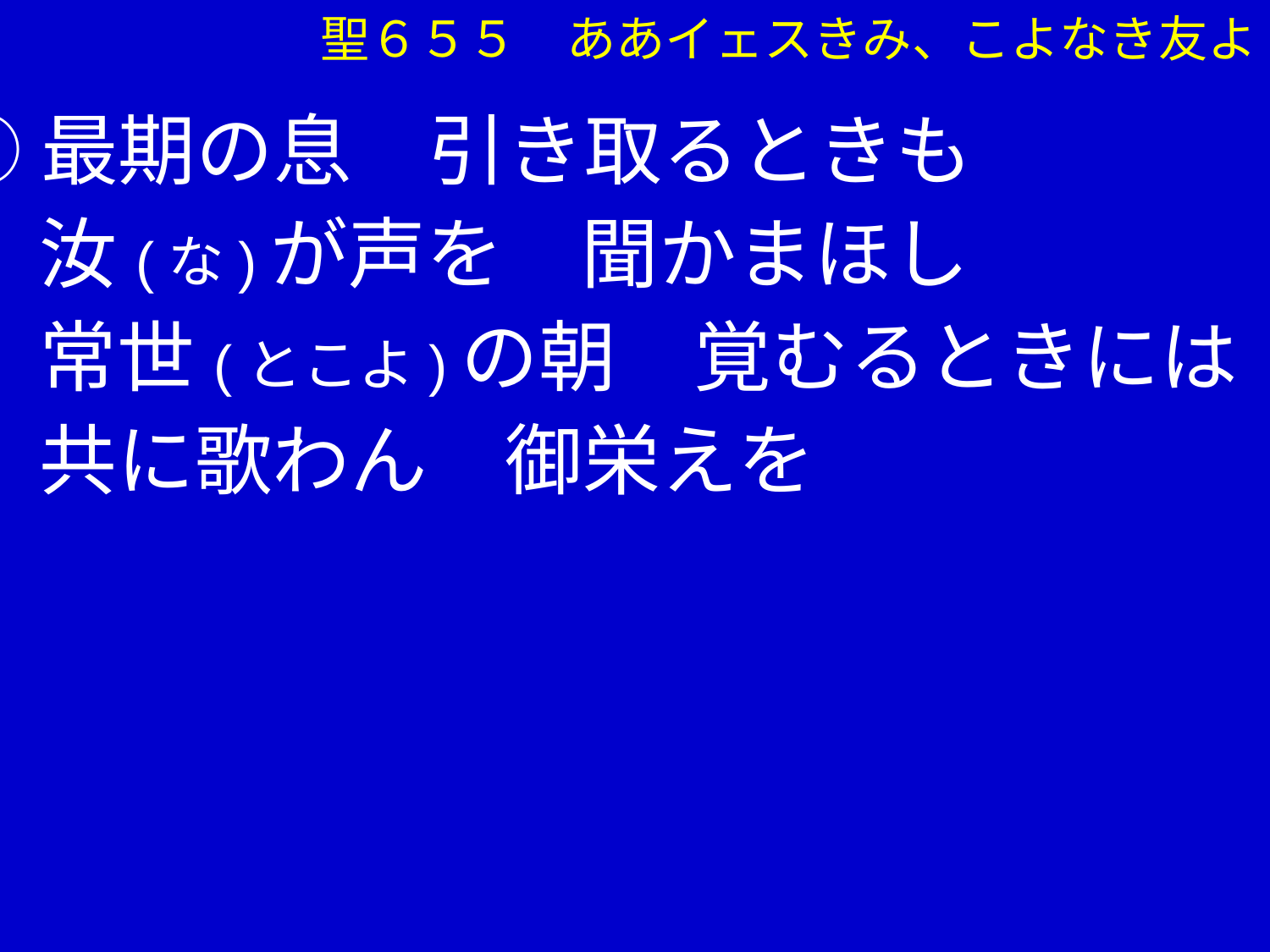

聖６５５　ああイェスきみ、こよなき友よ
③最期の息　引き取るときも
　 汝(な)が声を　聞かまほし
　 常世(とこよ)の朝　覚むるときには
　 共に歌わん　御栄えを